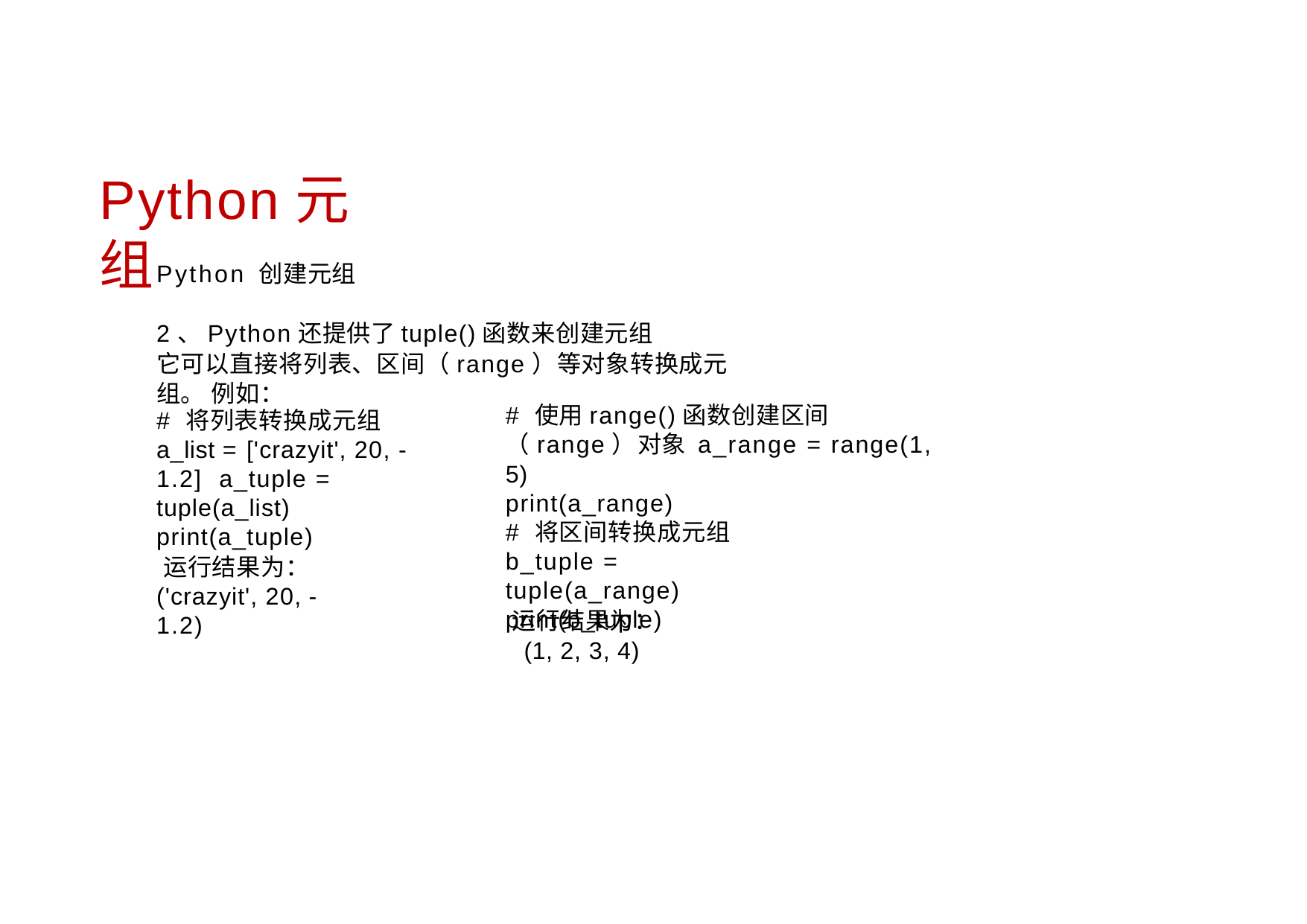

# Python元组
Python 创建元组

2、Python还提供了tuple()函数来创建元组
它可以直接将列表、区间（range）等对象转换成元组。 例如：
# 使用range()函数创建区间（range）对象 a_range = range(1, 5)
print(a_range)
# 将区间转换成元组 b_tuple = tuple(a_range)  print(b_tuple)
# 将列表转换成元组 a_list = ['crazyit', 20, -1.2]  a_tuple = tuple(a_list)  print(a_tuple)
运行结果为：  ('crazyit', 20, -1.2)
运行结果为：  (1, 2, 3, 4)